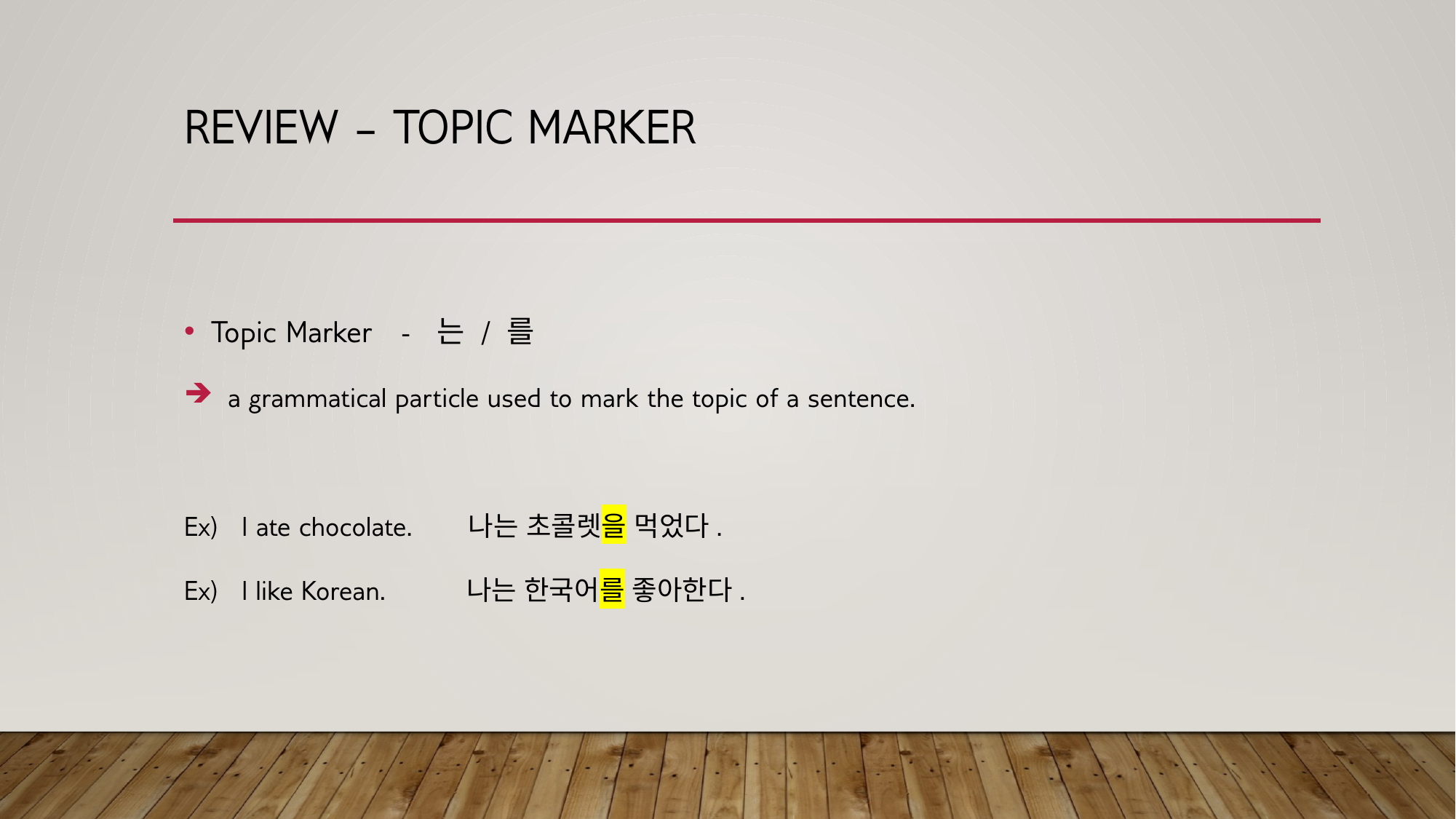

# Review – topic marker
Topic Marker   -  는 / 를
  a grammatical particle used to mark the topic of a sentence.

Ex)   I ate chocolate.      나는 초콜렛을 먹었다.
Ex)   I like Korean.         나는 한국어를 좋아한다.